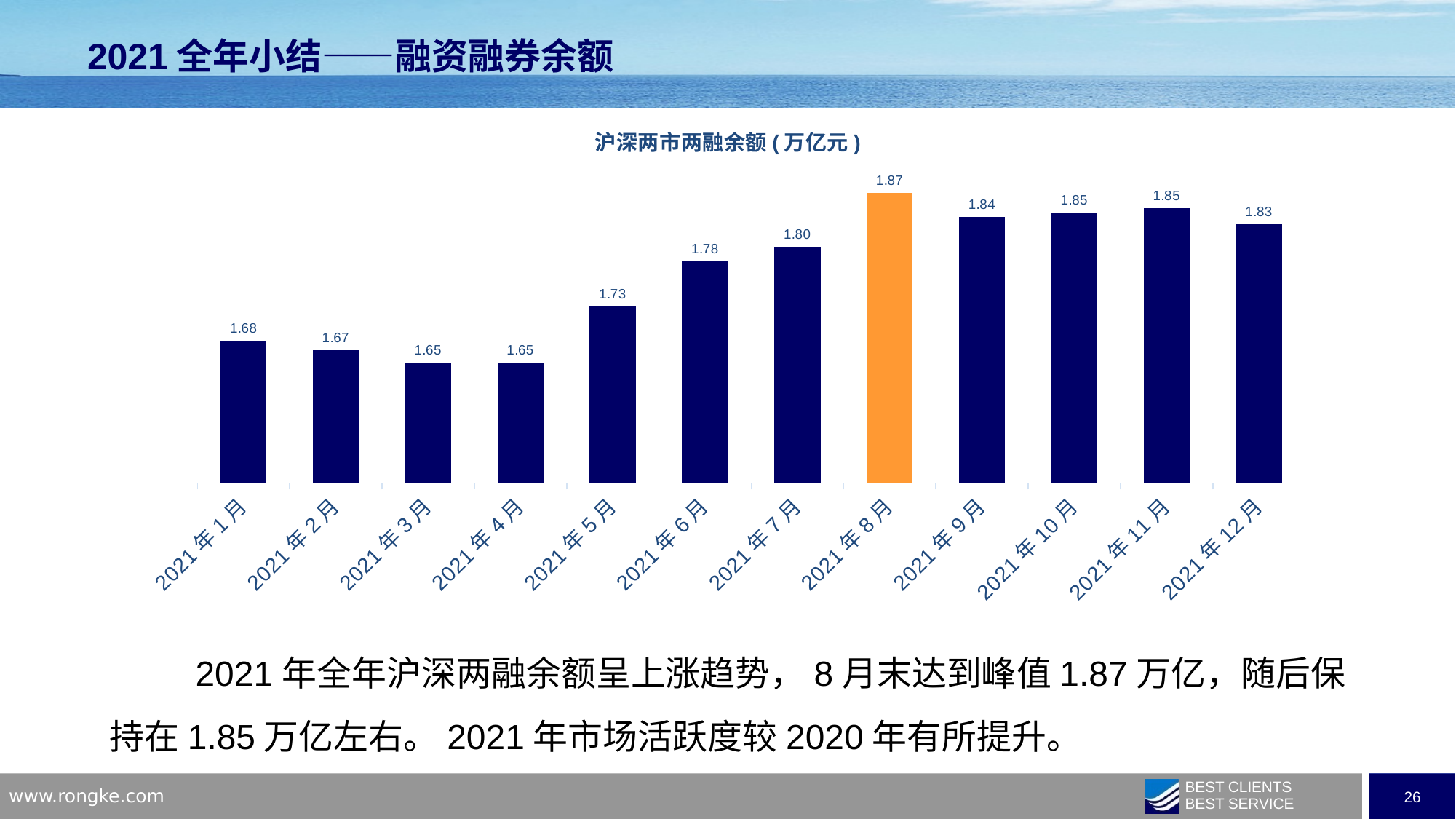

2021全年小结——融资融券余额

### Chart:

| Category | 沪深两市两融余额(万亿元) |
|---|---|
| 44225 | 1.682493500836 |
| 44253 | 1.670059962876 |
| 44286 | 1.6547788499769998 |
| 44316 | 1.65425355857 |
| 44347 | 1.7265687640060001 |
| 44377 | 1.784202844383 |
| 44407 | 1.8031604587590002 |
| 44439 | 1.8715702274880002 |
| 44469 | 1.841524604094 |
| 44498 | 1.846701337317 |
| 44530 | 1.852685196949 |
| 44561 | 1.8321911669010003 |
2021年全年沪深两融余额呈上涨趋势，8月末达到峰值1.87万亿，随后保持在1.85万亿左右。2021年市场活跃度较2020年有所提升。